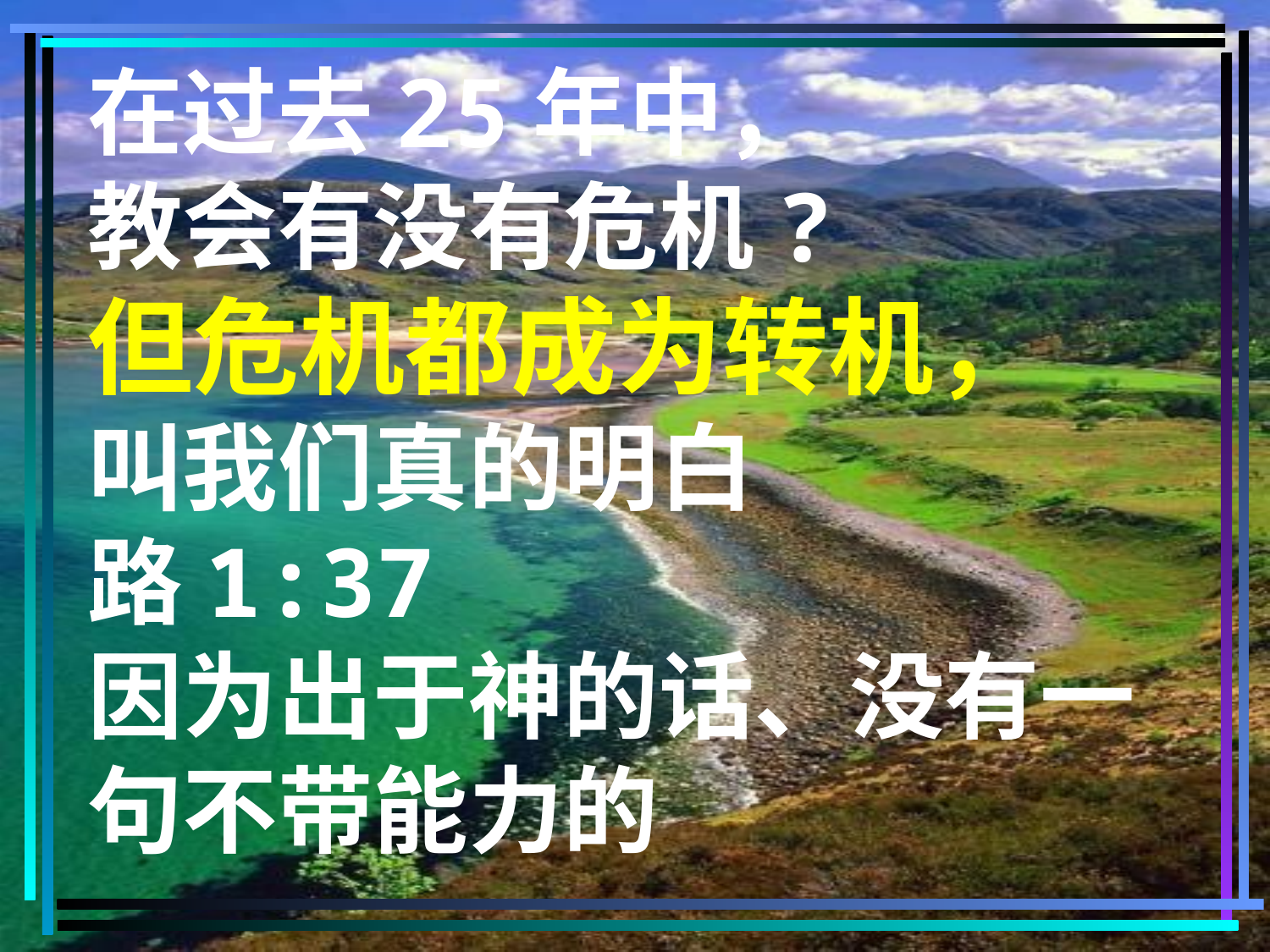

在过去25年中，
教会有没有危机?
但危机都成为转机，
叫我们真的明白
路1:37
因为出于神的话、没有一句不带能力的
#